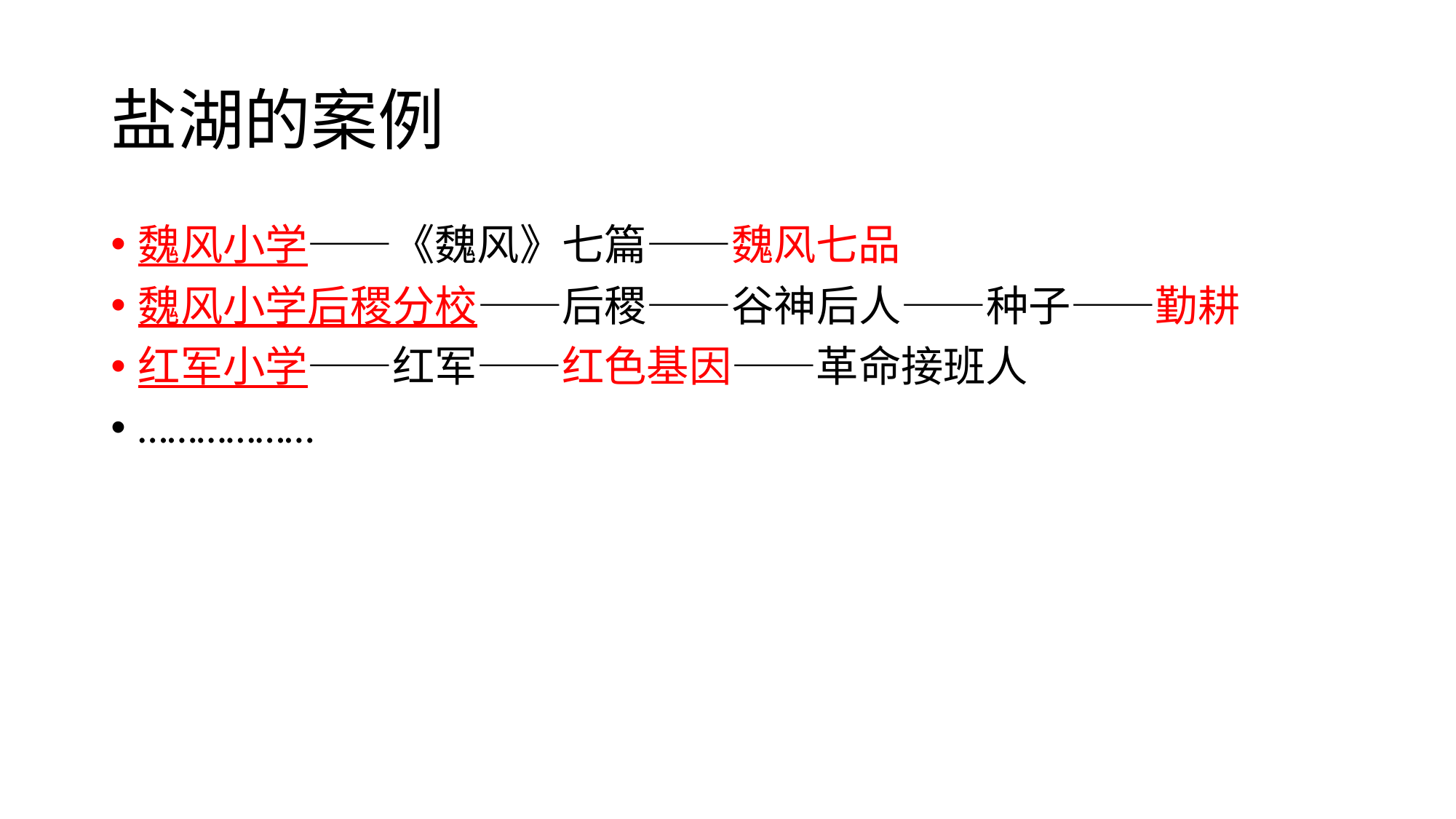

# 盐湖的案例
魏风小学——《魏风》七篇——魏风七品
魏风小学后稷分校——后稷——谷神后人——种子——勤耕
红军小学——红军——红色基因——革命接班人
………………